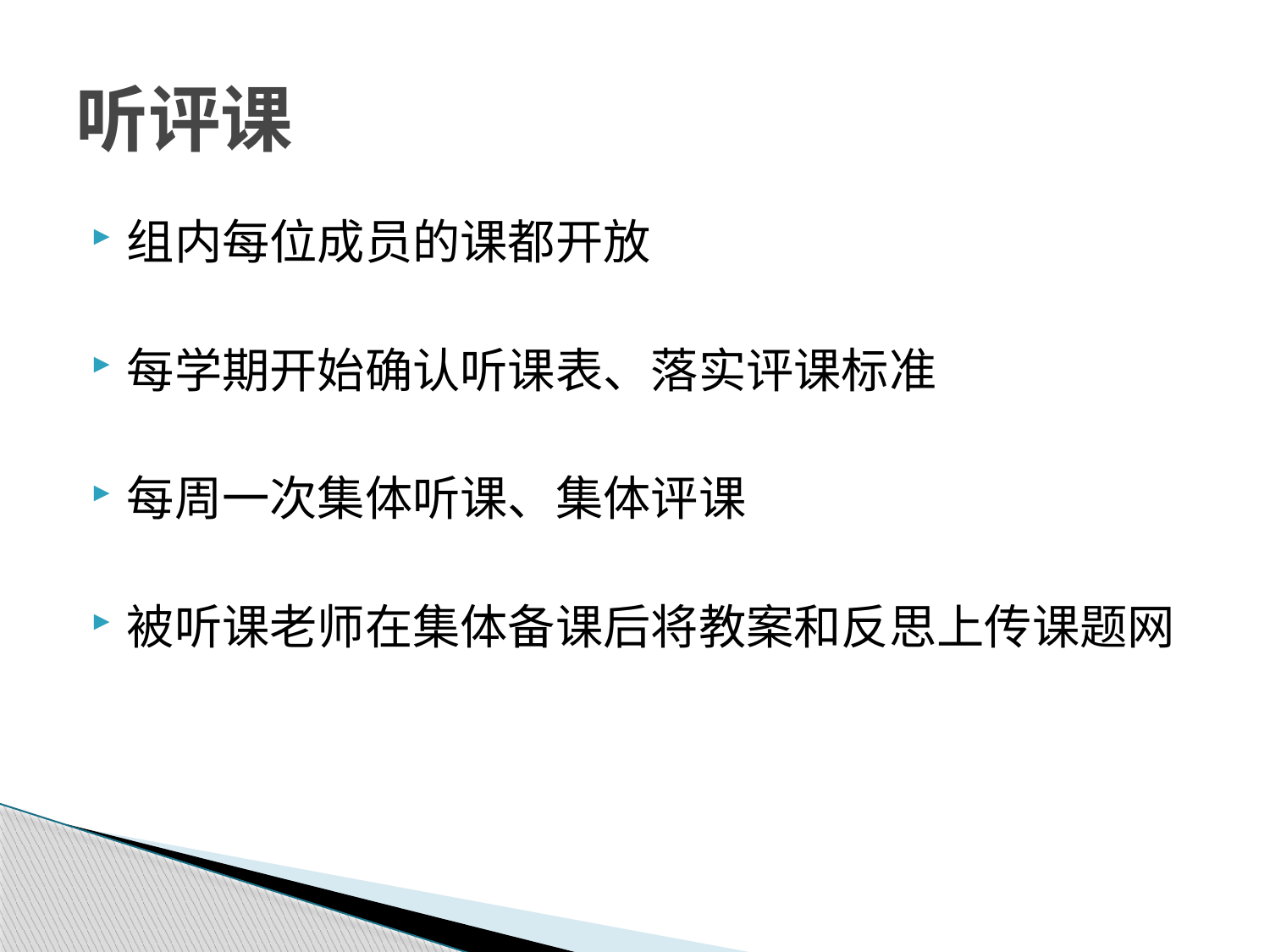

# 听评课
组内每位成员的课都开放

每学期开始确认听课表、落实评课标准

每周一次集体听课、集体评课

被听课老师在集体备课后将教案和反思上传课题网